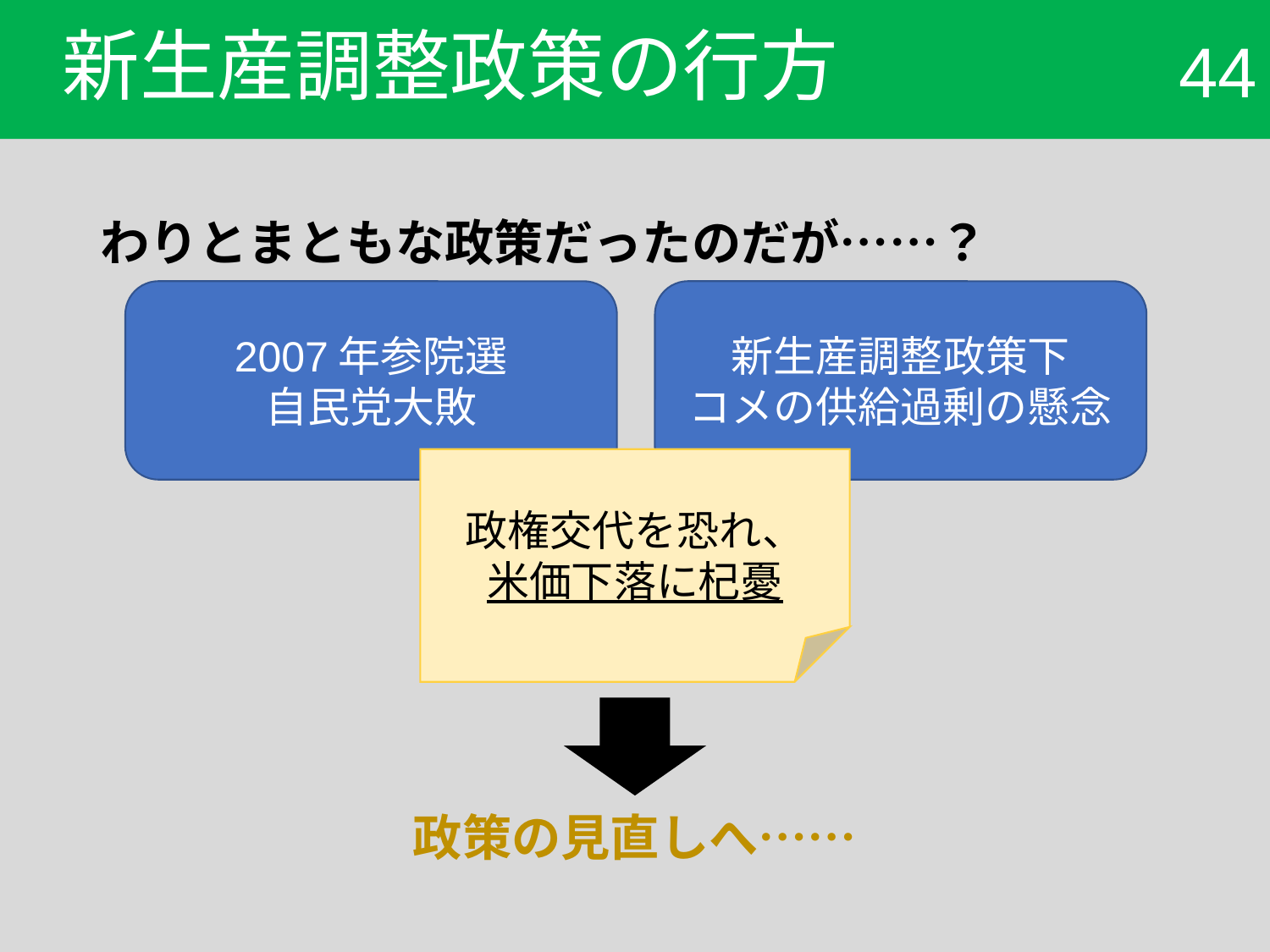

# 新生産調整政策の行方
44
わりとまともな政策だったのだが……？

政策の見直しへ……
2007年参院選
自民党大敗
新生産調整政策下
コメの供給過剰の懸念
政権交代を恐れ、
米価下落に杞憂